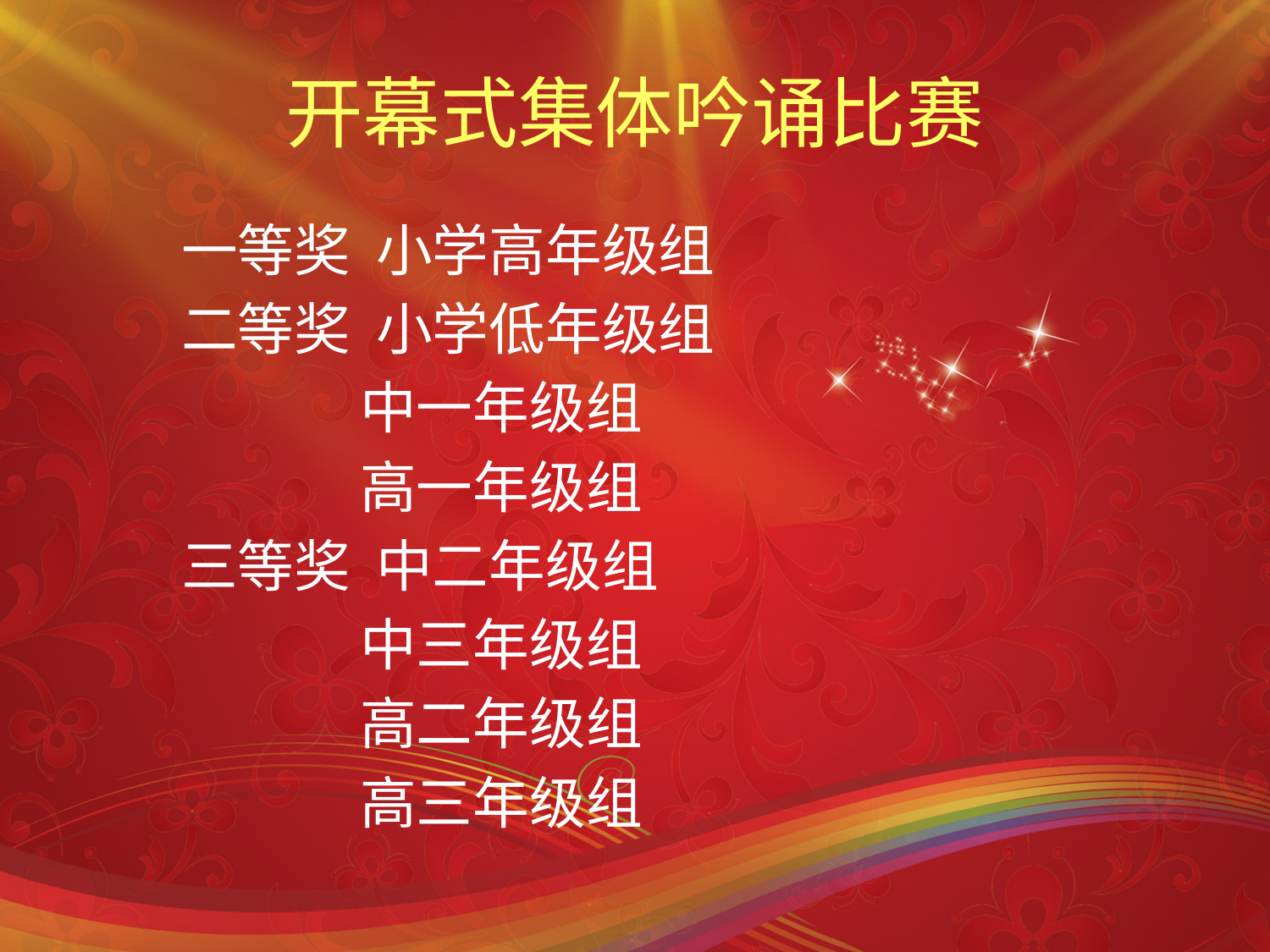

# 开幕式集体吟诵比赛
一等奖  小学高年级组
二等奖  小学低年级组
             中一年级组
             高一年级组
三等奖  中二年级组
             中三年级组
             高二年级组
             高三年级组